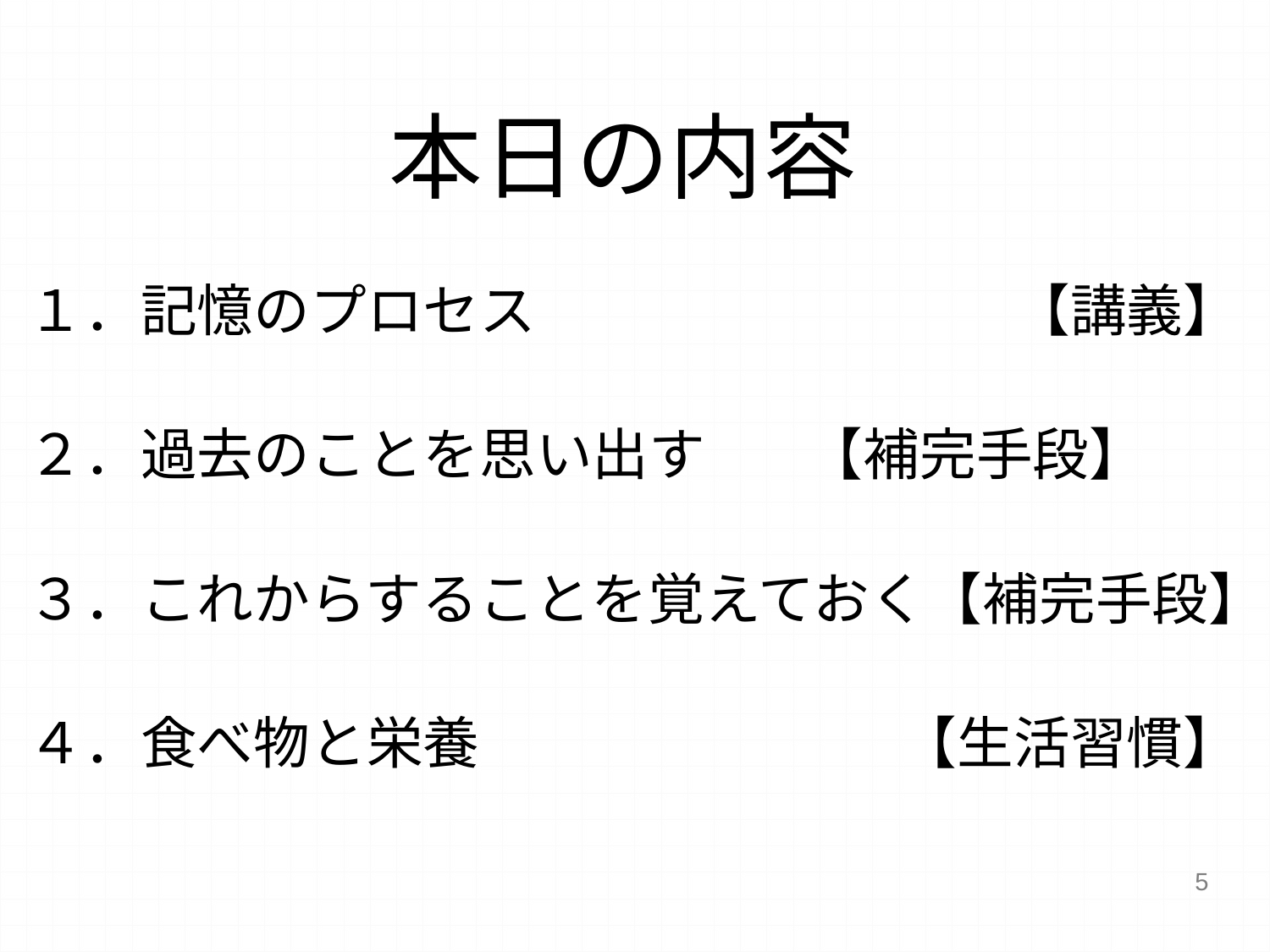

# 本日の内容
１．記憶のプロセス　　　　 　　　　 【講義】

２．過去のことを思い出す        【補完手段】

３．これからすることを覚えておく【補完手段】

４．食べ物と栄養　  　　　　　　【生活習慣】
5